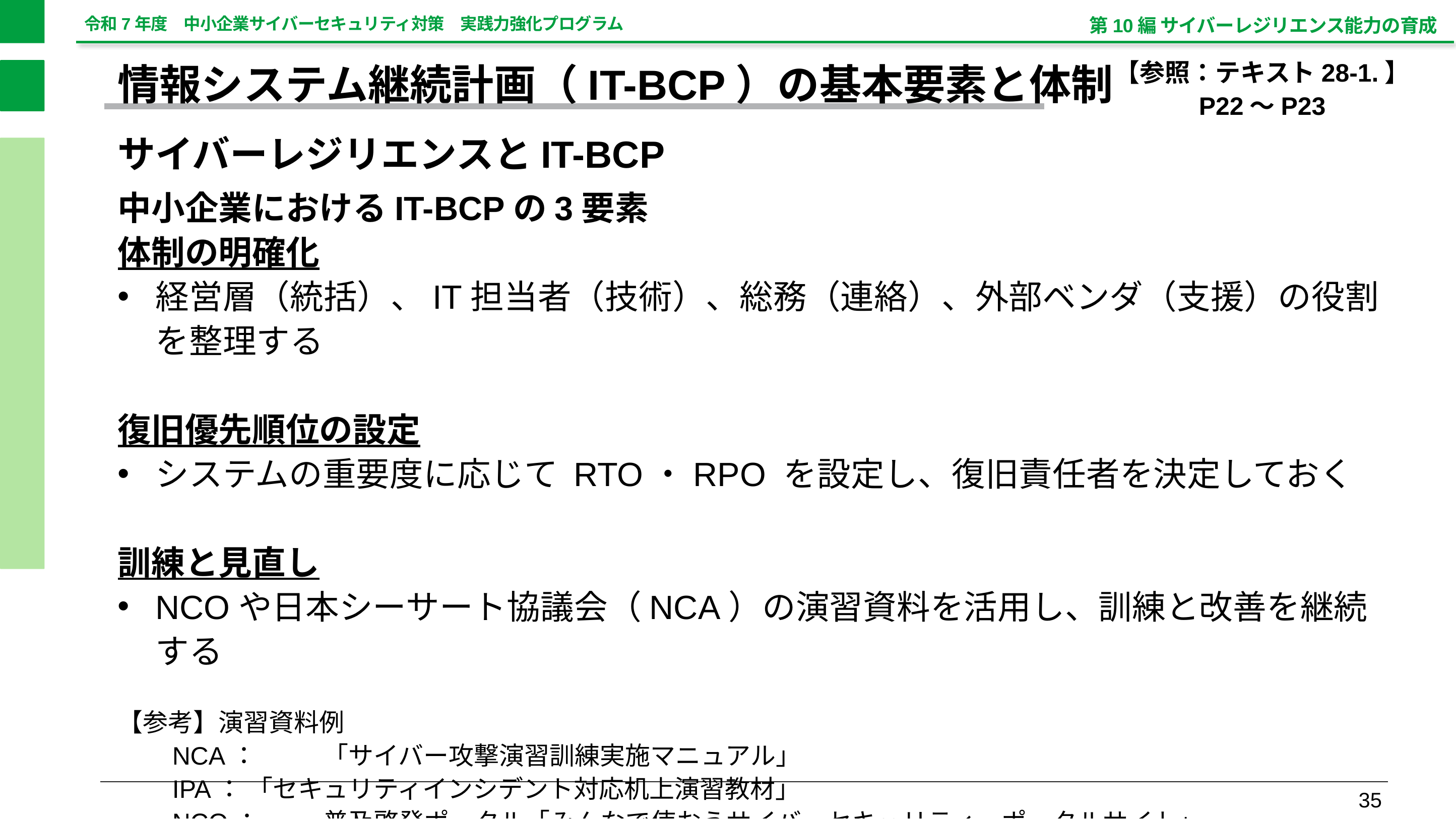

第10編 サイバーレジリエンス能力の育成
【参照：テキスト28-1.】
P22～P23
情報システム継続計画（IT-BCP）の基本要素と体制

サイバーレジリエンスとIT-BCP
中小企業におけるIT-BCPの3要素
体制の明確化
経営層（統括）、IT担当者（技術）、総務（連絡）、外部ベンダ（支援）の役割を整理する

復旧優先順位の設定
システムの重要度に応じて RTO・RPO を設定し、復旧責任者を決定しておく

訓練と見直し
NCOや日本シーサート協議会（NCA）の演習資料を活用し、訓練と改善を継続する

【参考】演習資料例
NCA：	「サイバー攻撃演習訓練実施マニュアル」
IPA：	「セキュリティインシデント対応机上演習教材」
NCO：	普及啓発ポータル「みんなで使おうサイバーセキュリティ・ポータルサイト」